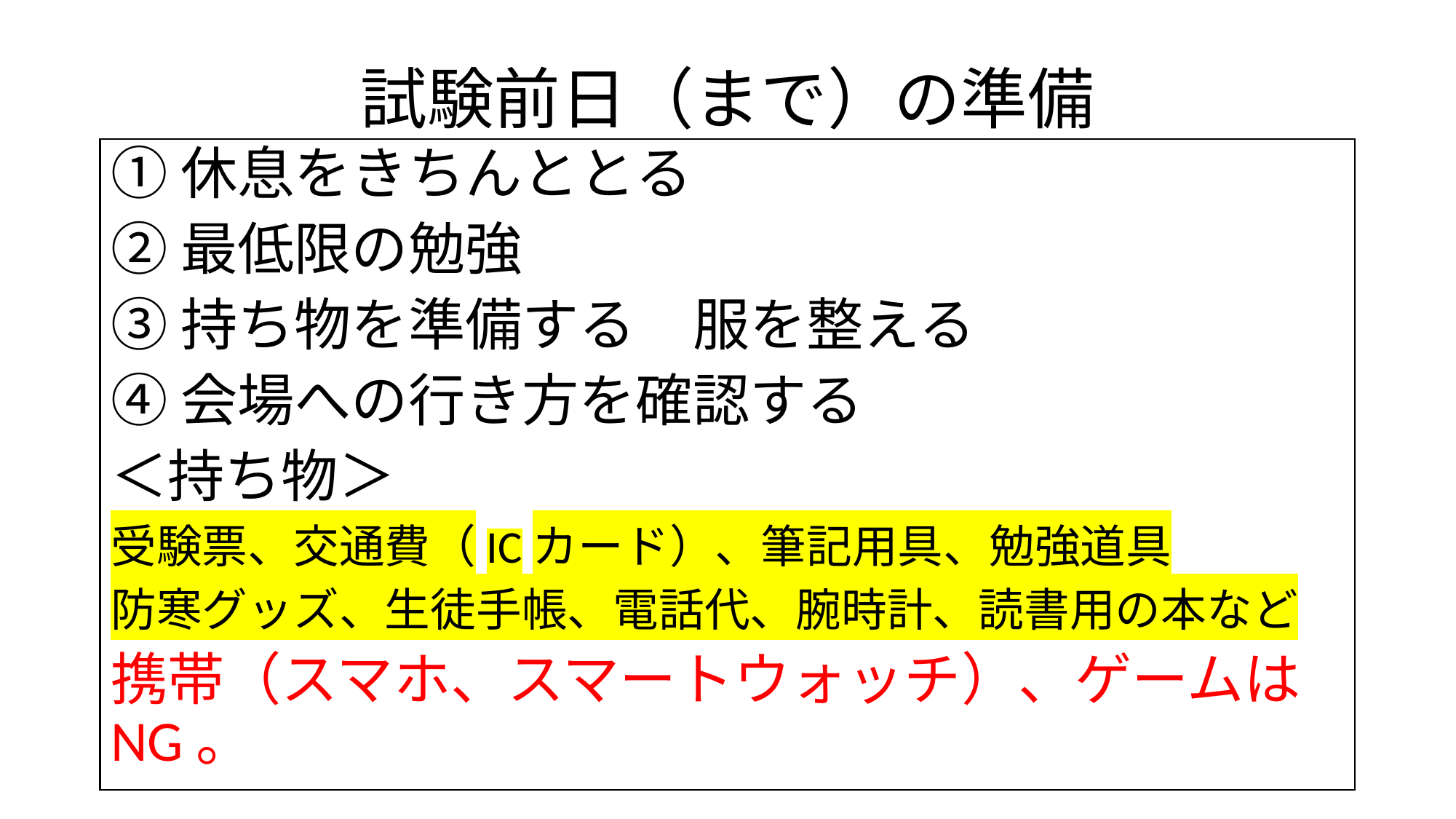

# 試験前日（まで）の準備
①休息をきちんととる
②最低限の勉強
③持ち物を準備する　服を整える
④会場への行き方を確認する
＜持ち物＞
受験票、交通費（ICカード）、筆記用具、勉強道具
防寒グッズ、生徒手帳、電話代、腕時計、読書用の本など
携帯（スマホ、スマートウォッチ）、ゲームはNG。